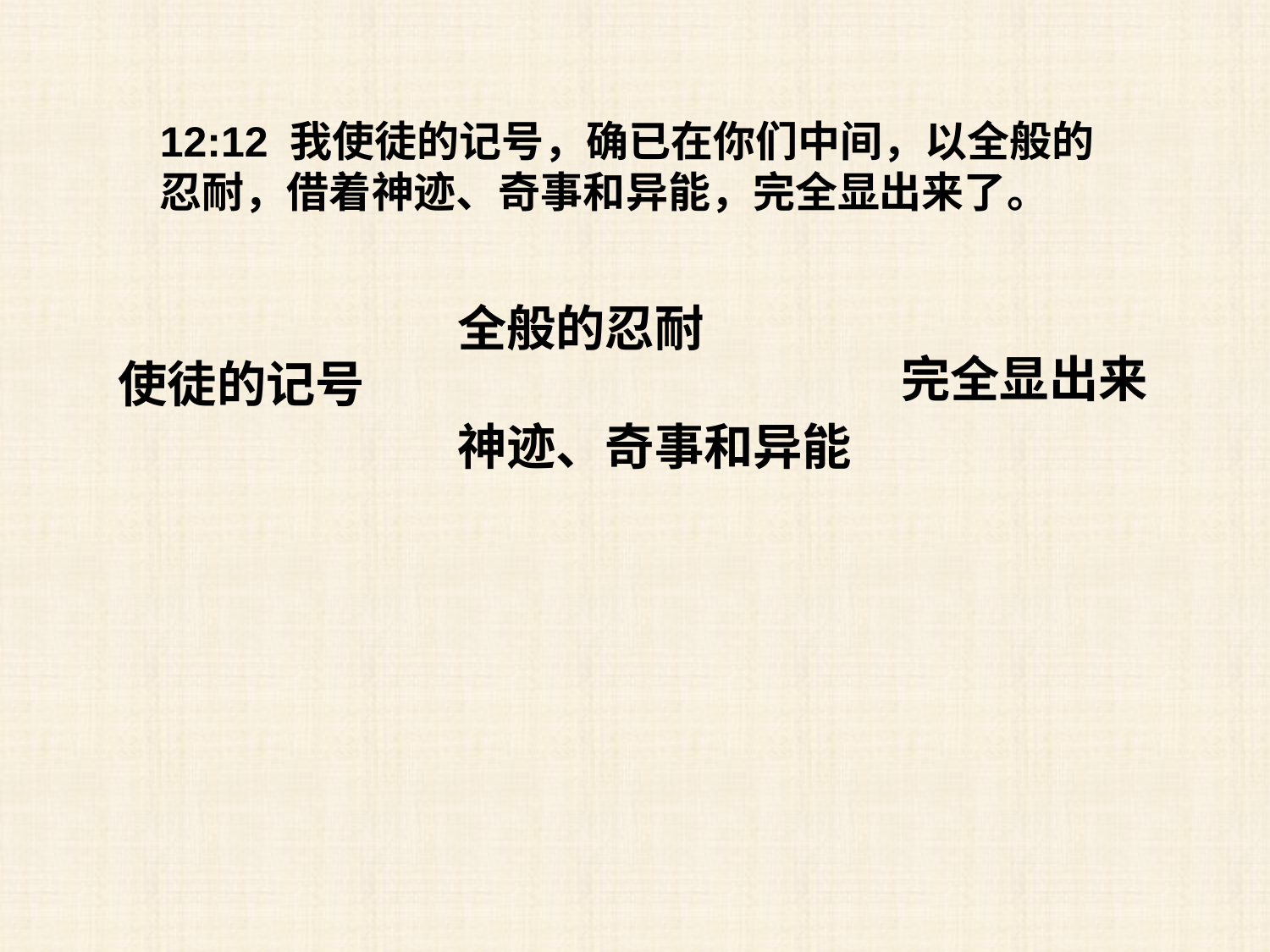

12:12 我使徒的记号，确已在你们中间，以全般的忍耐，借着神迹、奇事和异能，完全显出来了。
全般的忍耐

神迹、奇事和异能
完全显出来
使徒的记号